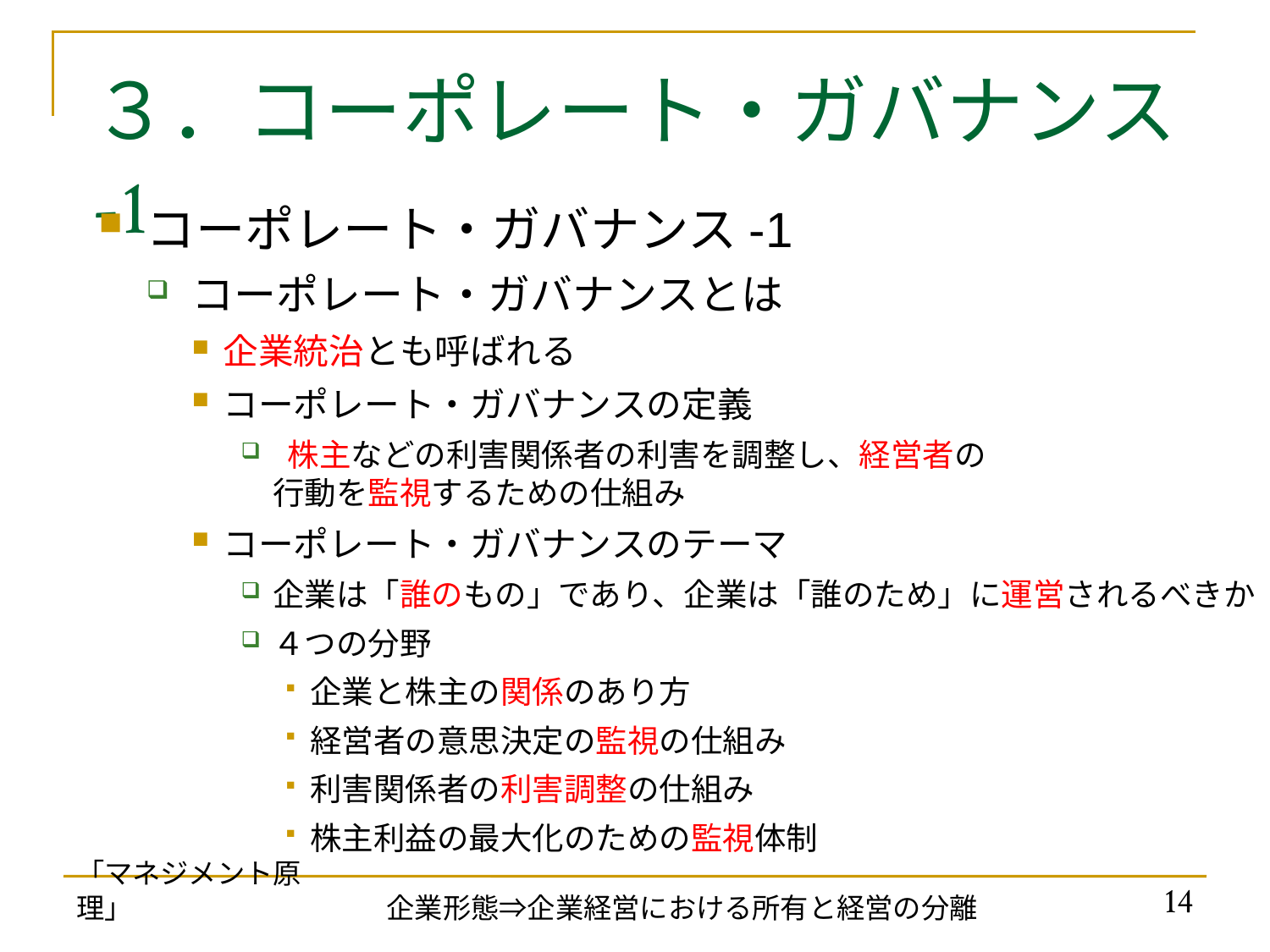

# ３．コーポレート・ガバナンス-1
コーポレート・ガバナンス-1
コーポレート・ガバナンスとは
企業統治とも呼ばれる
コーポレート・ガバナンスの定義
 株主などの利害関係者の利害を調整し、経営者の
行動を監視するための仕組み
コーポレート・ガバナンスのテーマ
企業は「誰のもの」であり、企業は「誰のため」に運営されるべきか
４つの分野
企業と株主の関係のあり方
経営者の意思決定の監視の仕組み
利害関係者の利害調整の仕組み
株主利益の最大化のための監視体制
「マネジメント原理」
14
企業形態⇒企業経営における所有と経営の分離